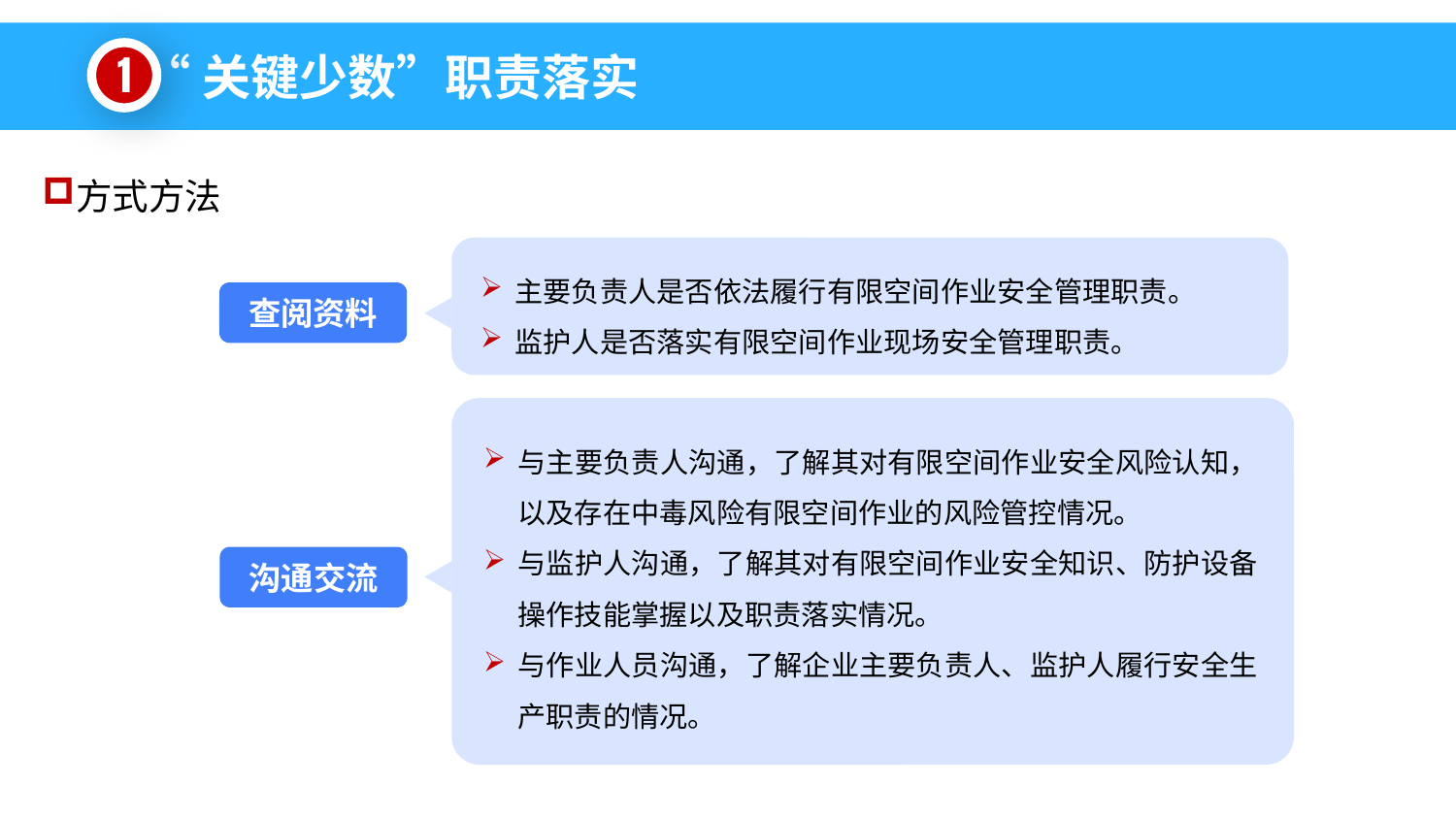

“关键少数”职责落实

1
方式方法

主要负责人是否依法履行有限空间作业安全管理职责。
监护人是否落实有限空间作业现场安全管理职责。
查阅资料

与主要负责人沟通，了解其对有限空间作业安全风险认知，以及存在中毒风险有限空间作业的风险管控情况。
与监护人沟通，了解其对有限空间作业安全知识、防护设备操作技能掌握以及职责落实情况。
与作业人员沟通，了解企业主要负责人、监护人履行安全生产职责的情况。
沟通交流